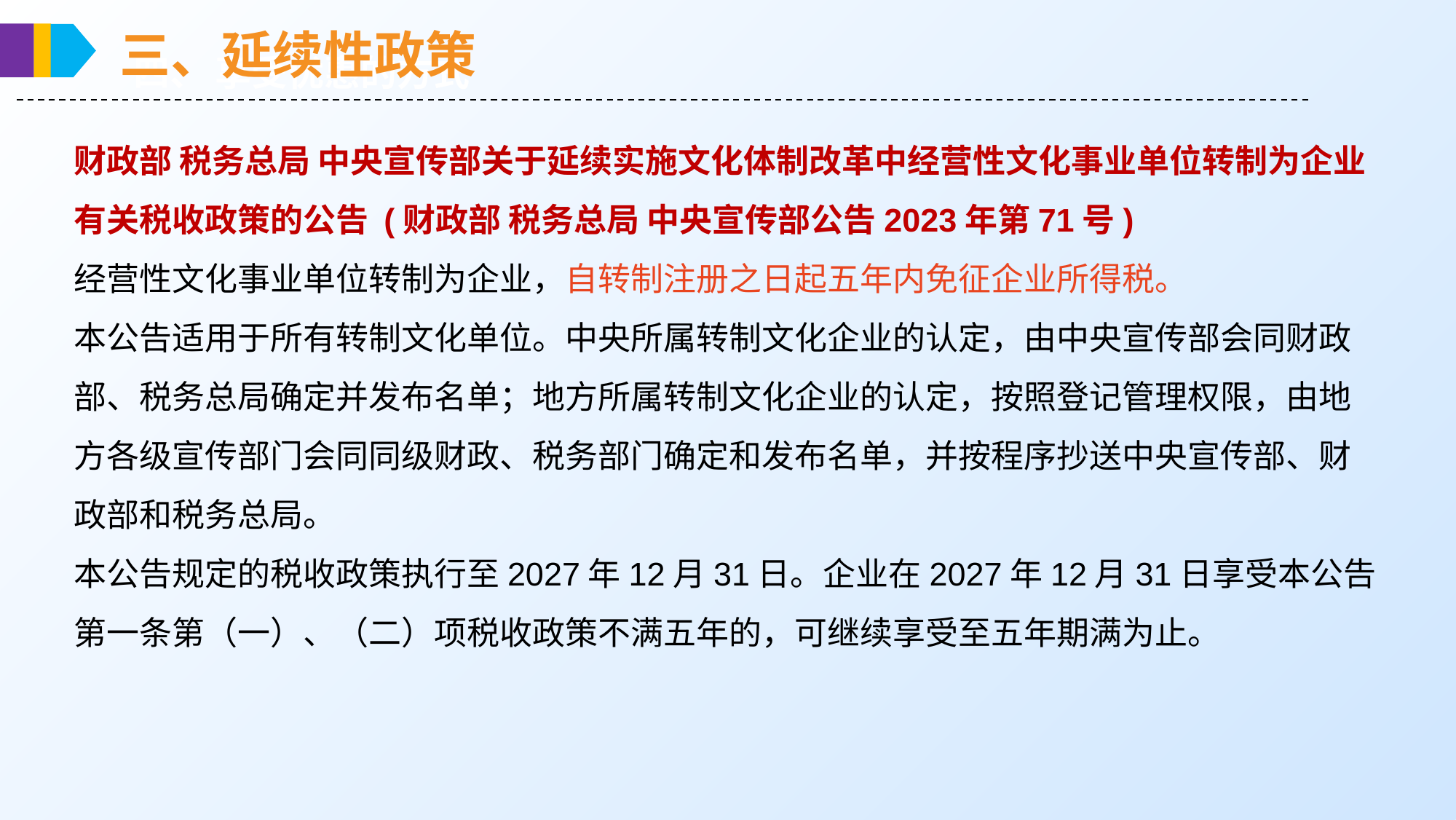

三、延续性政策

四、 享受优惠的方式
财政部 税务总局 中央宣传部关于延续实施文化体制改革中经营性文化事业单位转制为企业有关税收政策的公告 (财政部 税务总局 中央宣传部公告2023年第71号)
经营性文化事业单位转制为企业，自转制注册之日起五年内免征企业所得税。
本公告适用于所有转制文化单位。中央所属转制文化企业的认定，由中央宣传部会同财政部、税务总局确定并发布名单；地方所属转制文化企业的认定，按照登记管理权限，由地方各级宣传部门会同同级财政、税务部门确定和发布名单，并按程序抄送中央宣传部、财政部和税务总局。
本公告规定的税收政策执行至2027年12月31日。企业在2027年12月31日享受本公告第一条第（一）、（二）项税收政策不满五年的，可继续享受至五年期满为止。